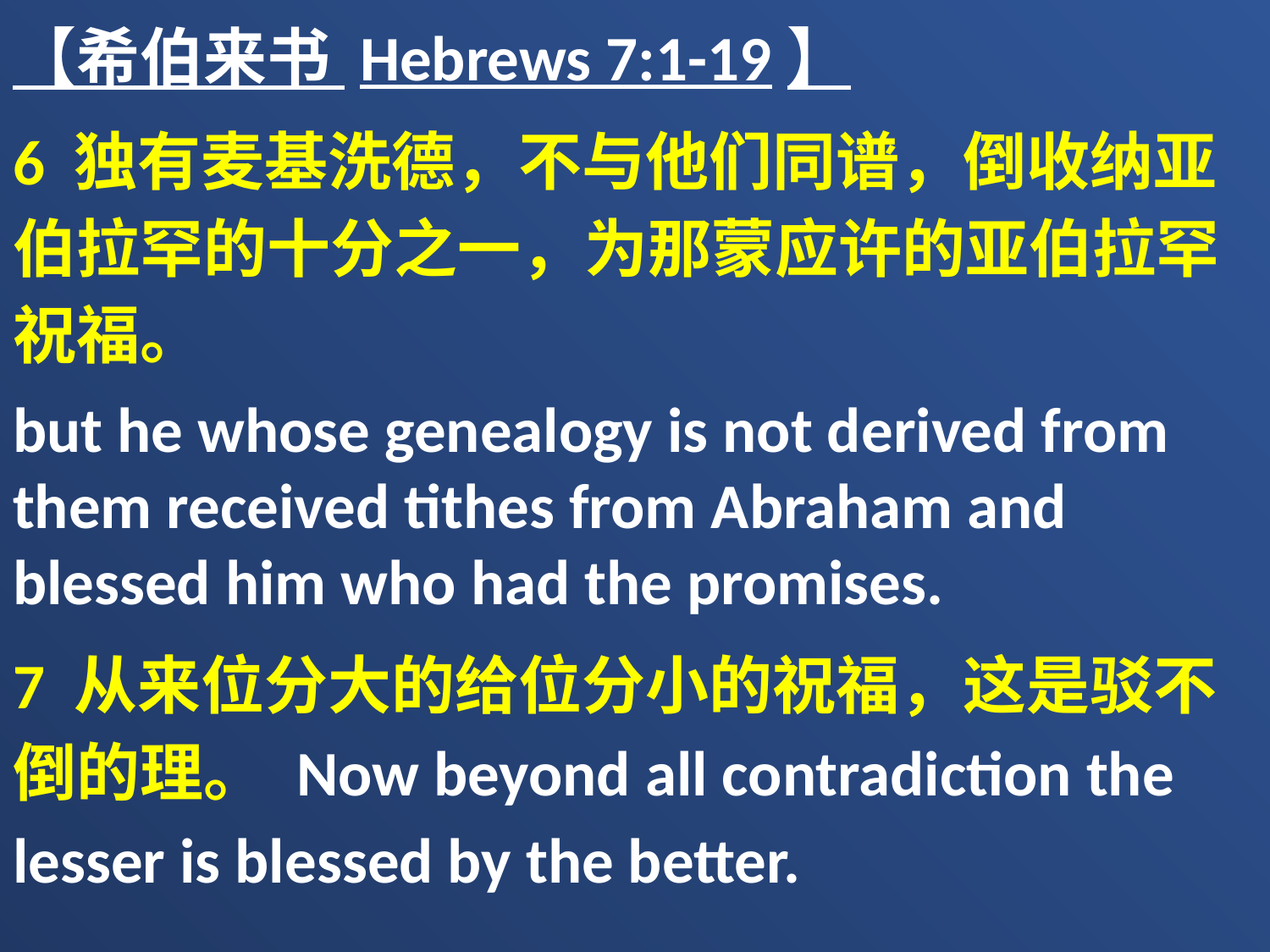

【希伯来书 Hebrews 7:1-19】
6 独有麦基洗德，不与他们同谱，倒收纳亚伯拉罕的十分之一，为那蒙应许的亚伯拉罕祝福。
but he whose genealogy is not derived from them received tithes from Abraham and blessed him who had the promises.
7 从来位分大的给位分小的祝福，这是驳不倒的理。 Now beyond all contradiction the lesser is blessed by the better.